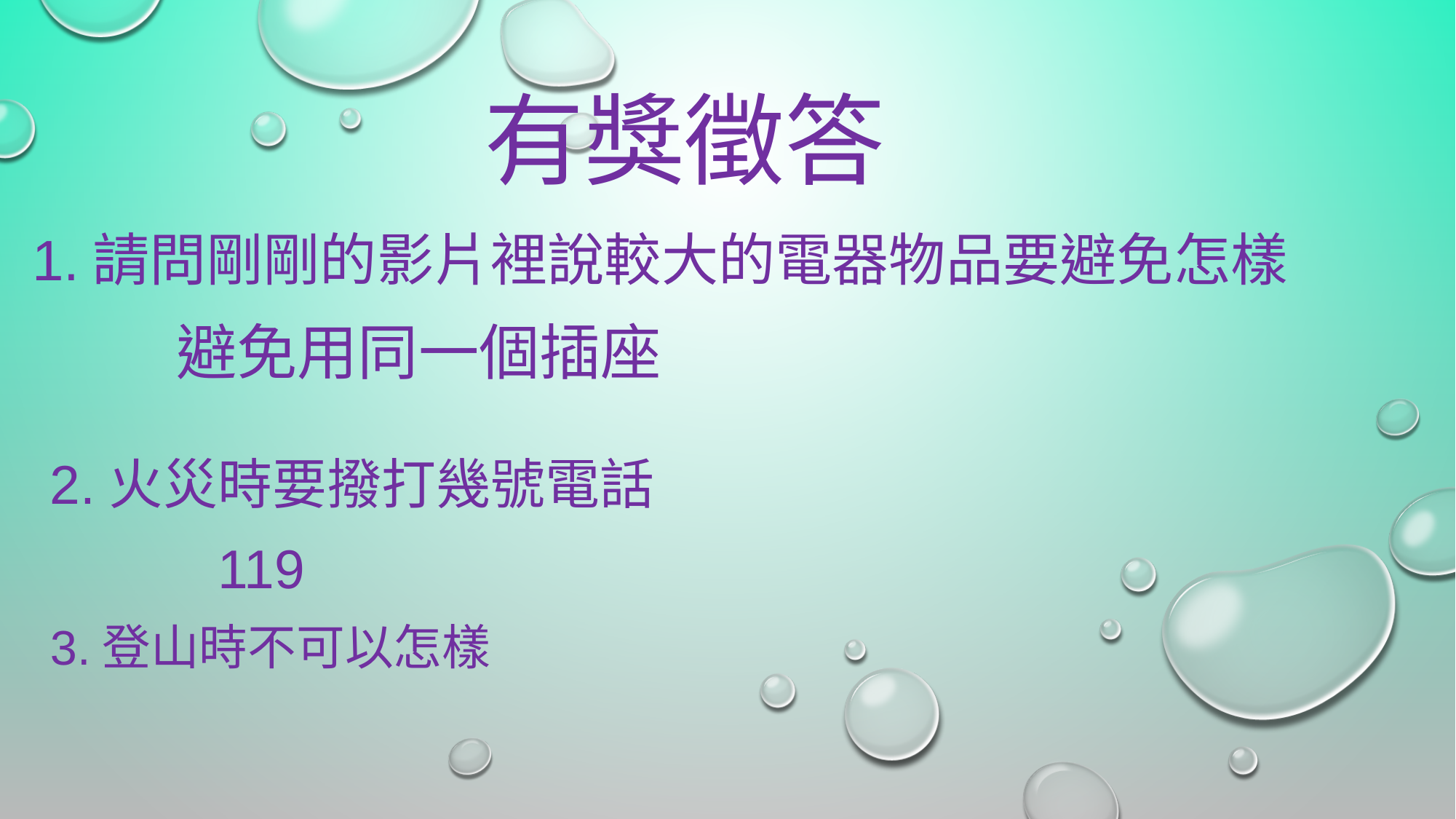

# 有獎徵答
1.請問剛剛的影片裡說較大的電器物品要避免怎樣
避免用同一個插座
2.火災時要撥打幾號電話
119

3.登山時不可以怎樣